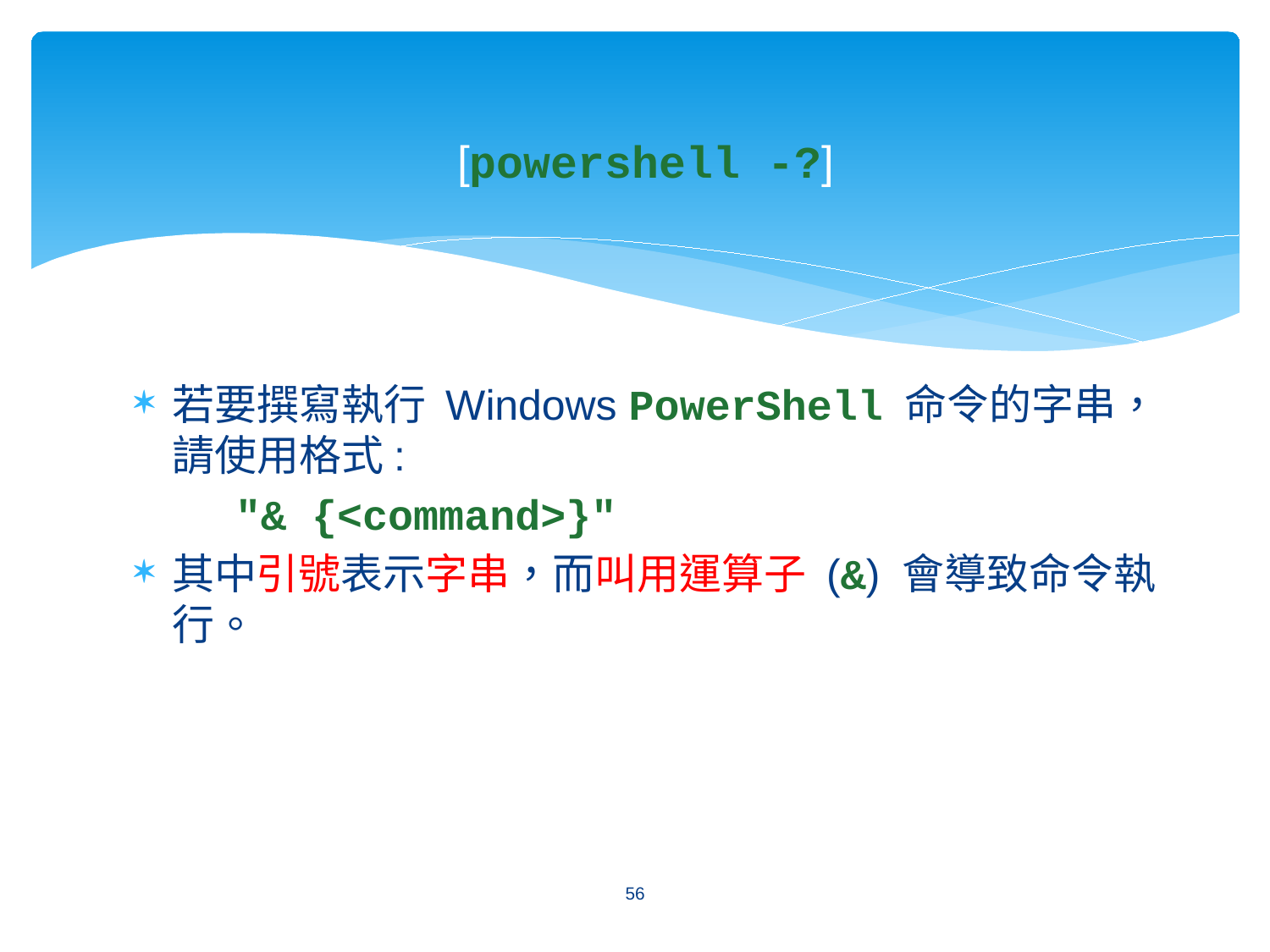

# [powershell -?]
若要撰寫執行 Windows PowerShell 命令的字串，請使用格式:
    "& {<command>}"
其中引號表示字串，而叫用運算子 (&) 會導致命令執行。
56